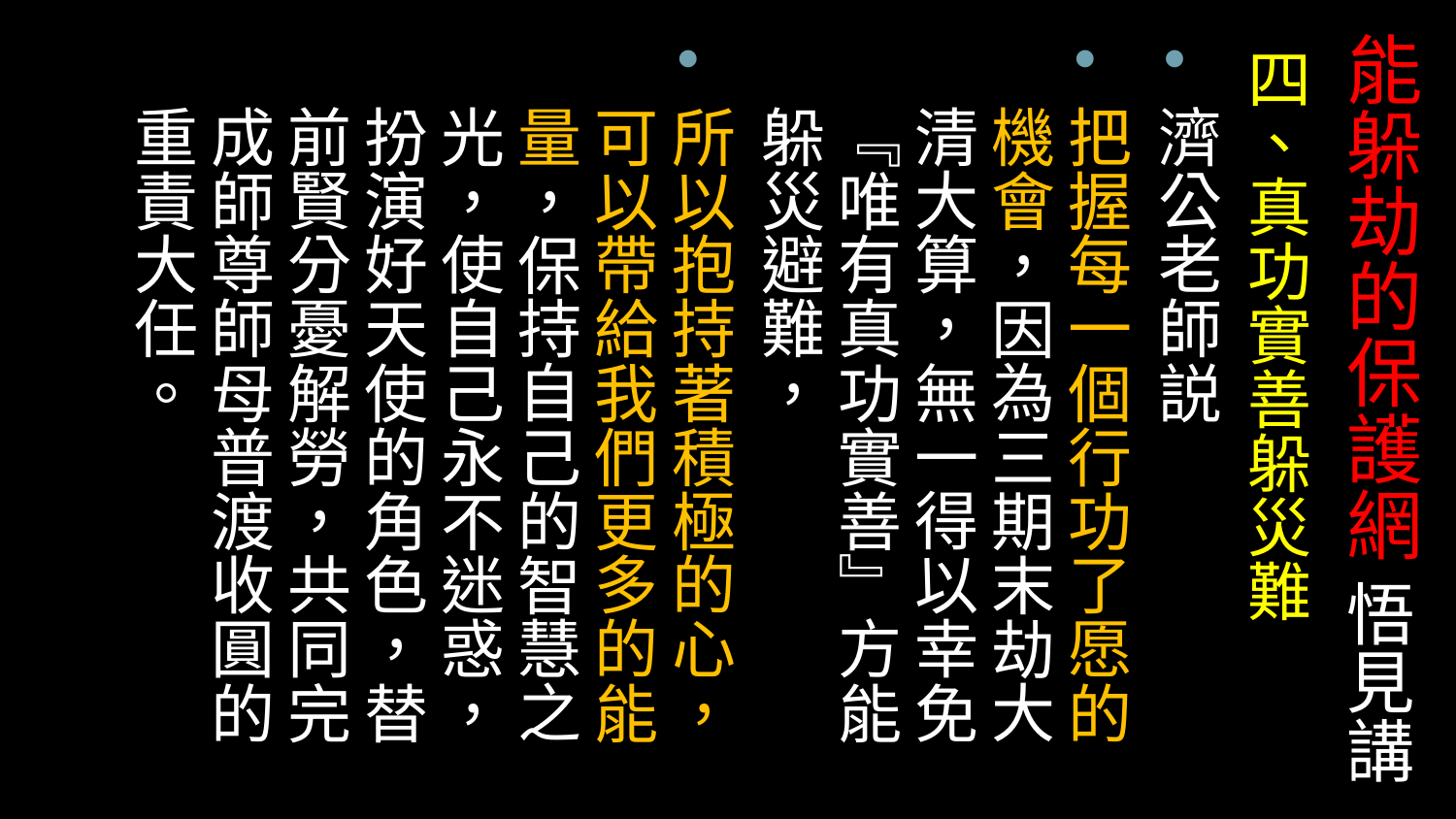

# 能躲劫的保護網 悟見講
四、真功實善躲災難
濟公老師説
把握每一個行功了愿的機會，因為三期末劫大清大算，無一得以幸免『唯有真功實善』方能躲災避難，
所以抱持著積極的心，可以帶給我們更多的能量，保持自己的智慧之光，使自己永不迷惑，扮演好天使的角色，替前賢分憂解勞，共同完成師尊師母普渡收圓的重責大任。